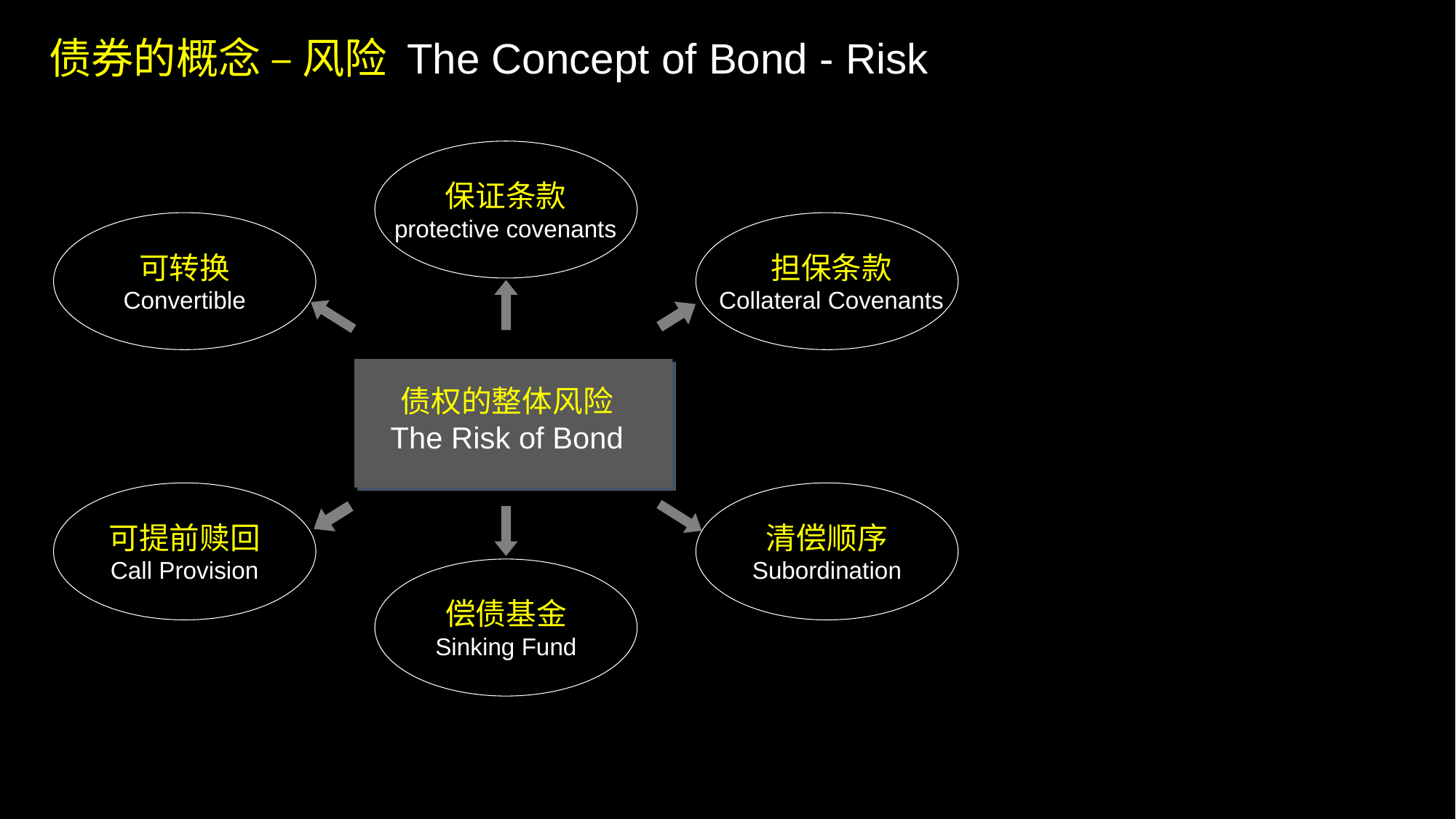

债券的概念 – 风险 The Concept of Bond - Risk

保证条款
protective covenants

可转换
Convertible
担保条款
Collateral Covenants

债权的整体风险
The Risk of Bond

可提前赎回
Call Provision
清偿顺序
Subordination

偿债基金
Sinking Fund